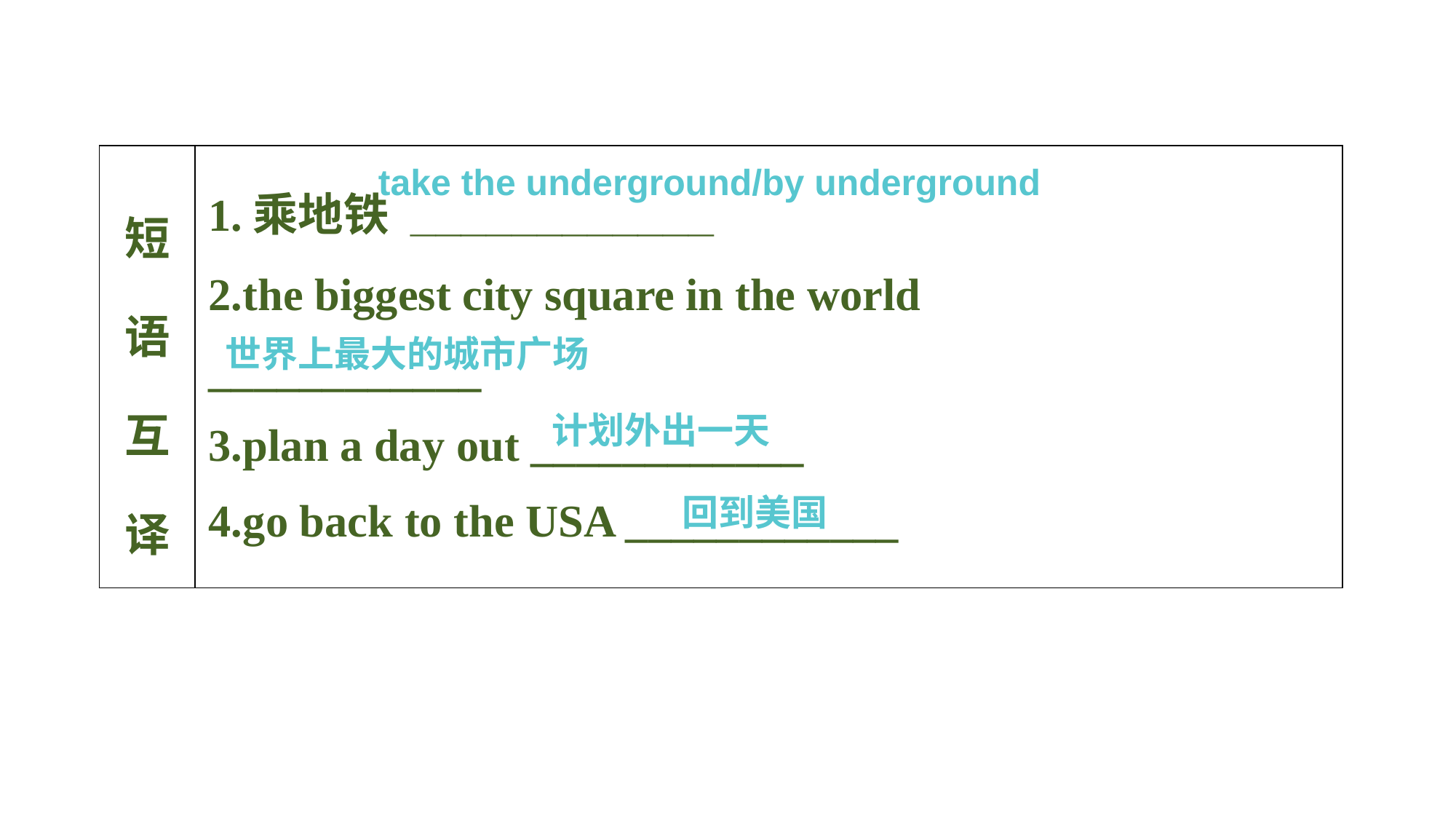

| 短语互译 | 1.乘地铁 \_\_\_\_\_\_\_\_\_\_\_\_ 2.the biggest city square in the world \_\_\_\_\_\_\_\_\_\_\_\_ 3.plan a day out \_\_\_\_\_\_\_\_\_\_\_\_ 4.go back to the USA \_\_\_\_\_\_\_\_\_\_\_\_ |
| --- | --- |
take the underground/by underground
世界上最大的城市广场
计划外出一天
回到美国